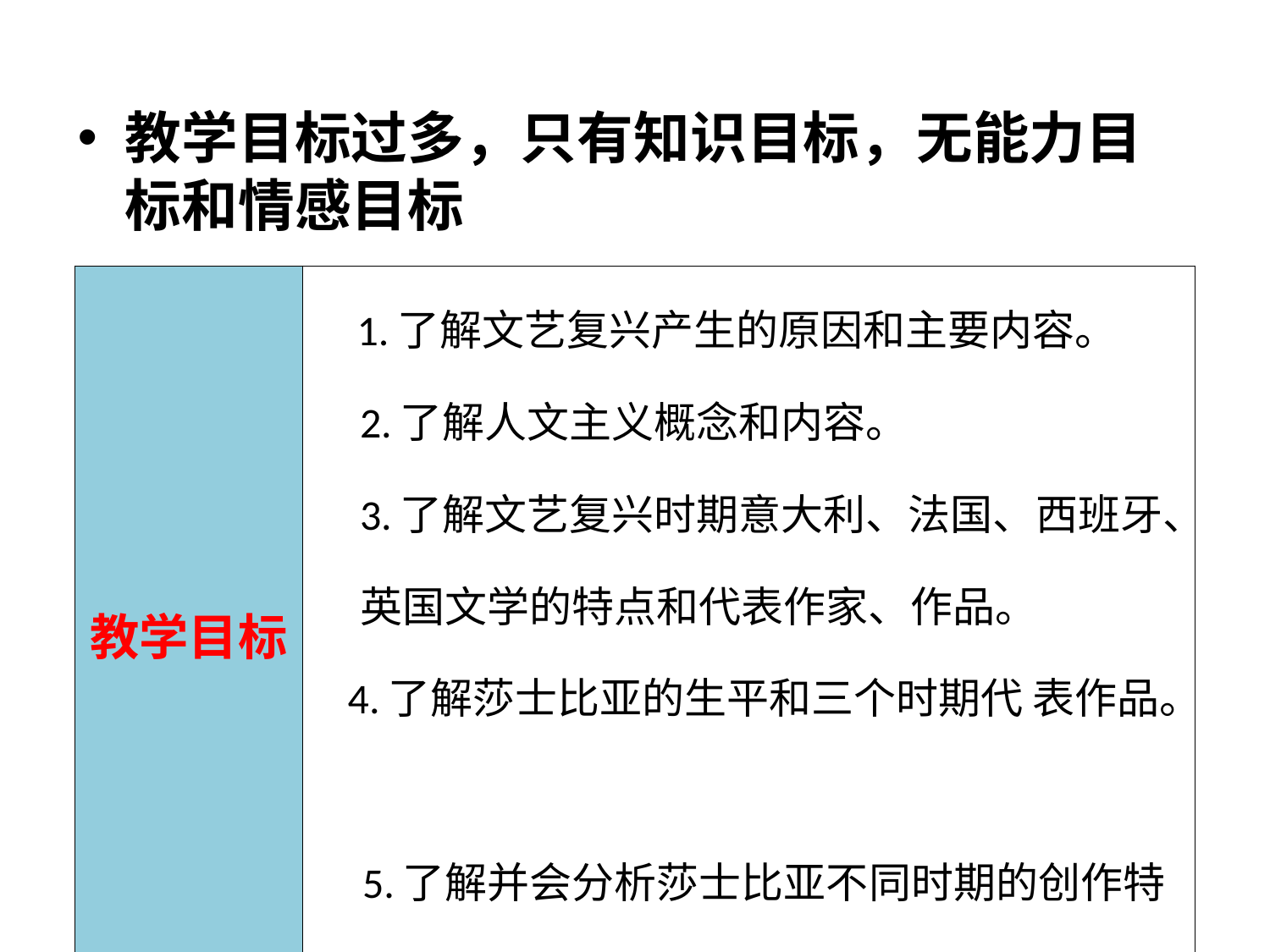

教学目标过多，只有知识目标，无能力目标和情感目标
| 教学目标 | 1.了解文艺复兴产生的原因和主要内容。 2.了解人文主义概念和内容。 3.了解文艺复兴时期意大利、法国、西班牙、英国文学的特点和代表作家、作品。 4.了解莎士比亚的生平和三个时期代 表作品。 5.了解并会分析莎士比亚不同时期的创作特点，以《仲夏夜之梦》和《哈姆雷特》为例。 |
| --- | --- |